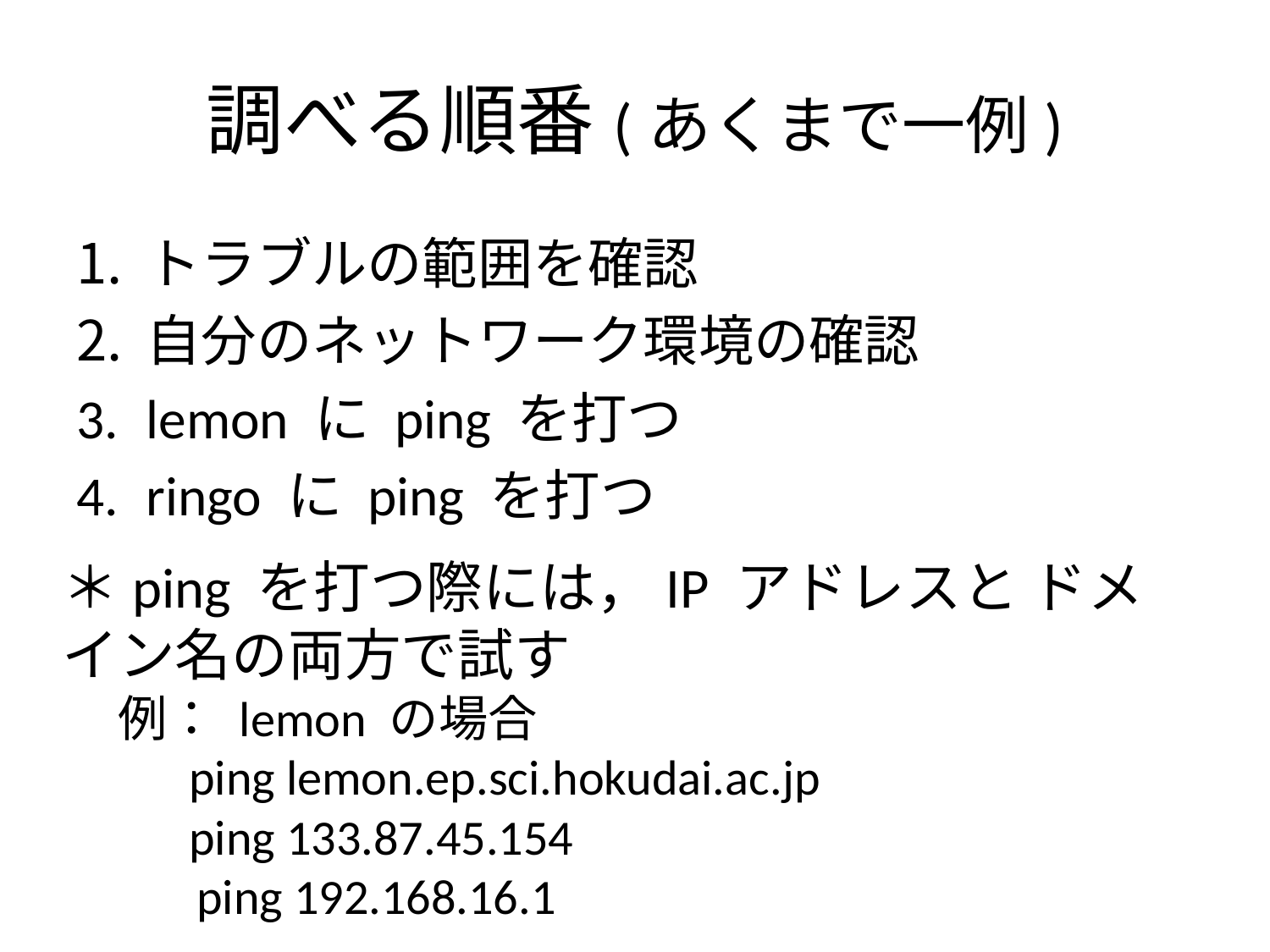

# 調べる順番(あくまで一例)
トラブルの範囲を確認
自分のネットワーク環境の確認
lemon に ping を打つ
ringo に ping を打つ
＊ping を打つ際には，IP アドレスと ドメイン名の両方で試す
    例： lemon の場合
	ping lemon.ep.sci.hokudai.ac.jp
	ping 133.87.45.154
            ping 192.168.16.1